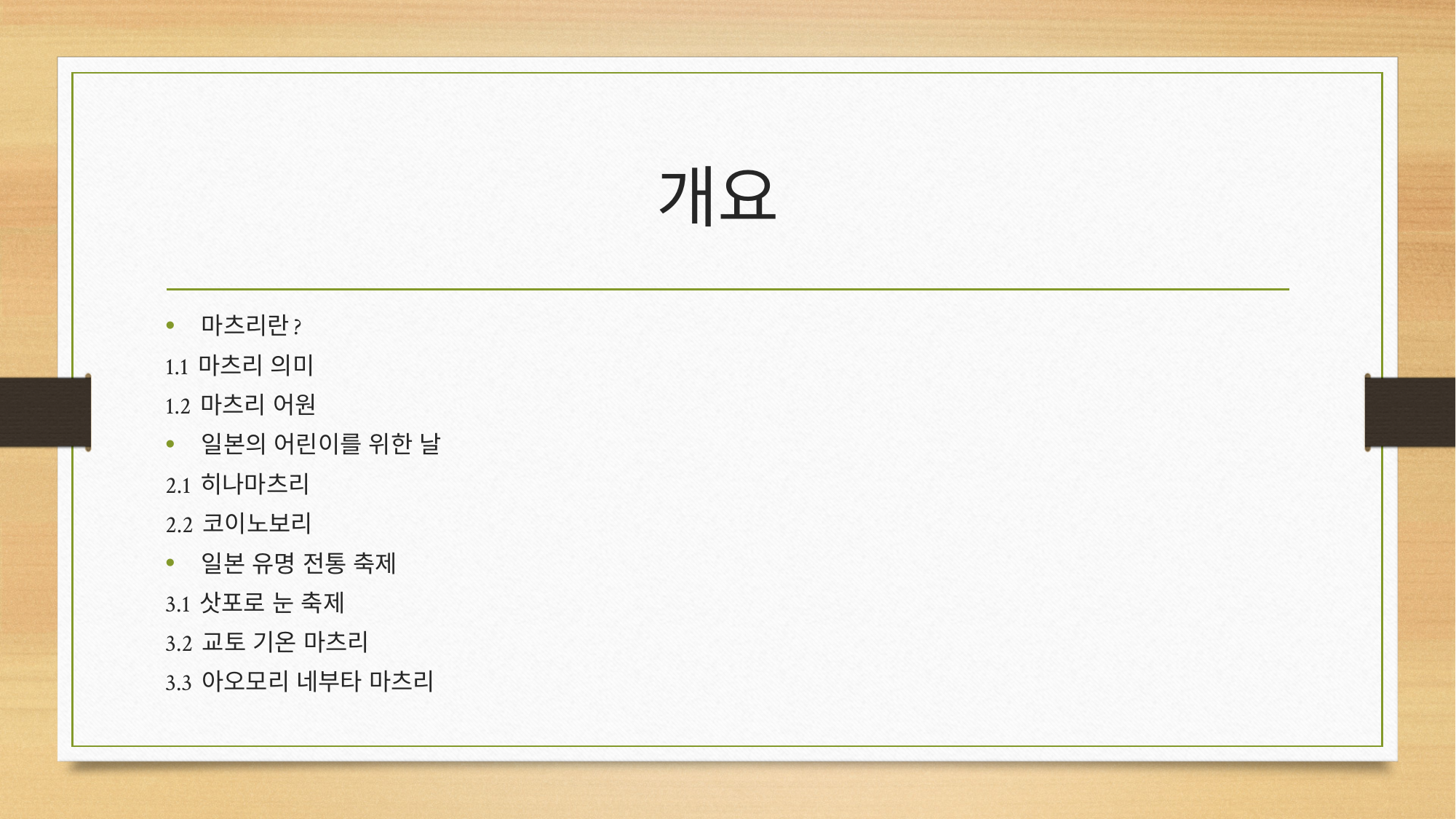

# 개요
마츠리란?
1.1 마츠리 의미
1.2 마츠리 어원
일본의 어린이를 위한 날
2.1 히나마츠리
2.2 코이노보리
일본 유명 전통 축제
3.1 삿포로 눈 축제
3.2 교토 기온 마츠리
3.3 아오모리 네부타 마츠리